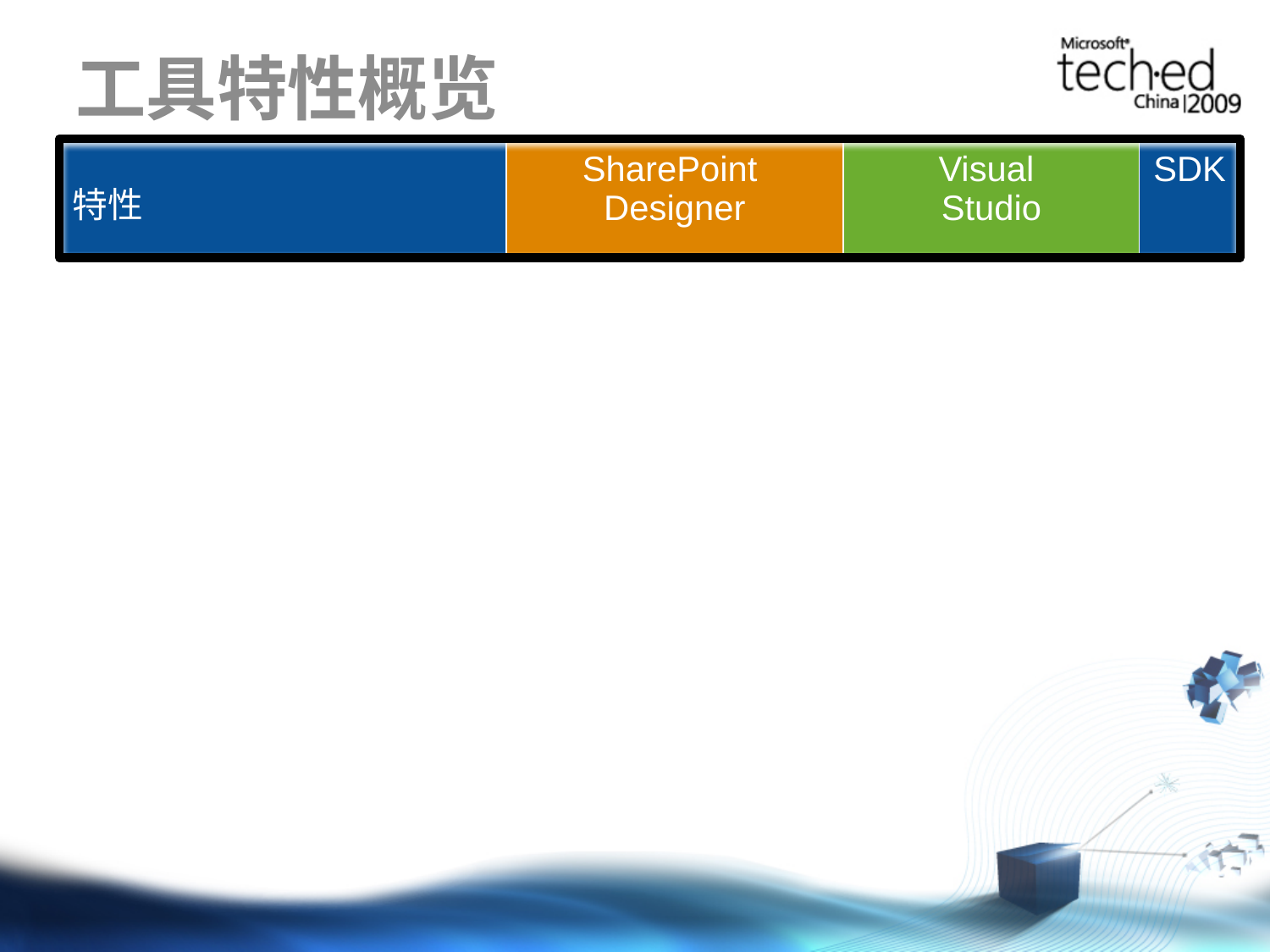

# 工具特性概览

| 特性 | SharePoint Designer | Visual Studio | SDK |
| --- | --- | --- | --- |